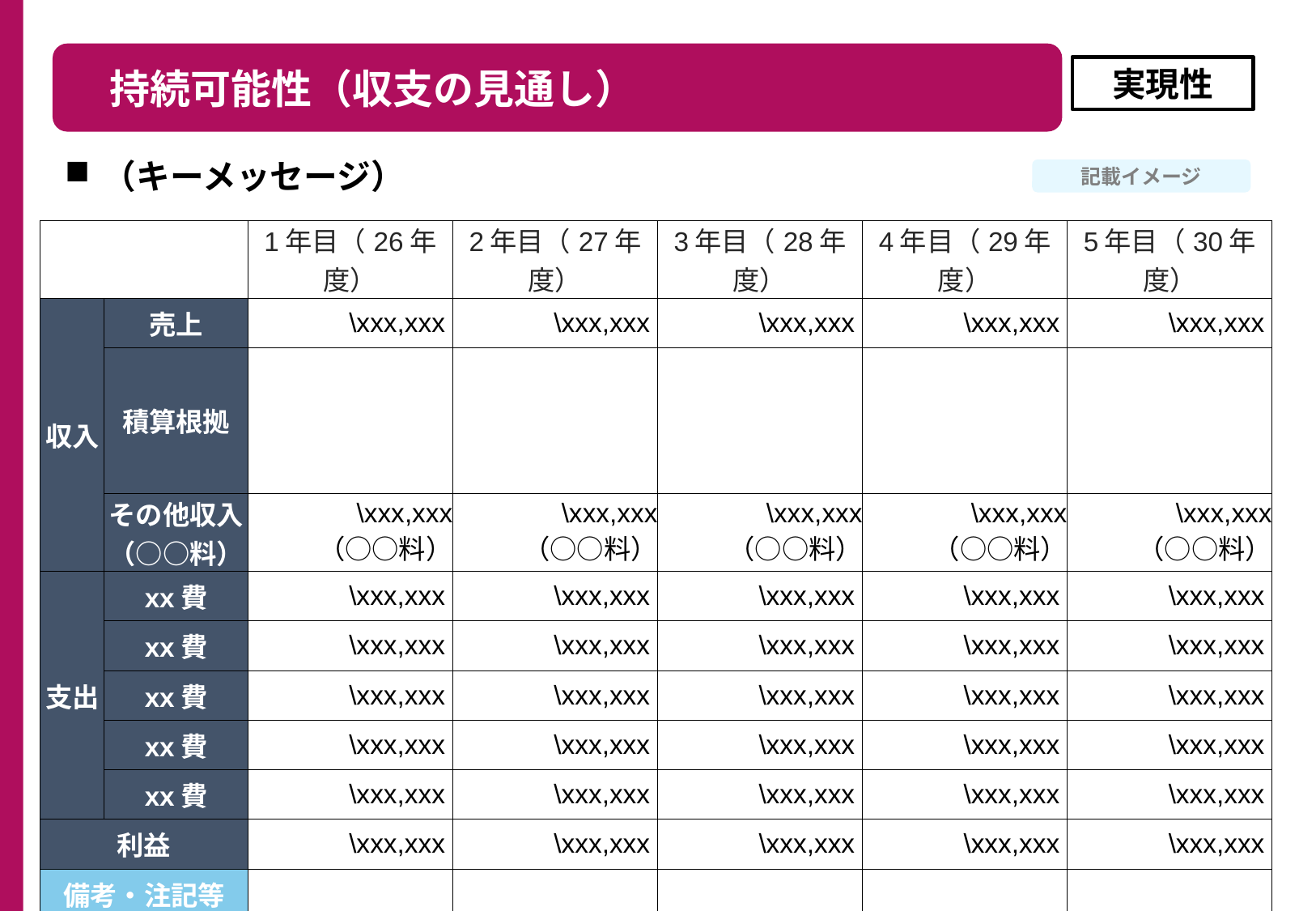

持続可能性（収支の見通し）
実現性
（キーメッセージ）
記載イメージ
|  |  | 1年目（26年度） | 2年目（27年度） | 3年目（28年度） | 4年目（29年度） | 5年目（30年度） |
| --- | --- | --- | --- | --- | --- | --- |
| 収入 | 売上 | \xxx,xxx | \xxx,xxx | \xxx,xxx | \xxx,xxx | \xxx,xxx |
|  | 積算根拠 |  |  |  |  |  |
|  | その他収入 （○○料） | \xxx,xxx （○○料） | \xxx,xxx （○○料） | \xxx,xxx （○○料） | \xxx,xxx （○○料） | \xxx,xxx （○○料） |
| 支出 | xx費 | \xxx,xxx | \xxx,xxx | \xxx,xxx | \xxx,xxx | \xxx,xxx |
|  | xx費 | \xxx,xxx | \xxx,xxx | \xxx,xxx | \xxx,xxx | \xxx,xxx |
|  | xx費 | \xxx,xxx | \xxx,xxx | \xxx,xxx | \xxx,xxx | \xxx,xxx |
|  | xx費 | \xxx,xxx | \xxx,xxx | \xxx,xxx | \xxx,xxx | \xxx,xxx |
|  | xx費 | \xxx,xxx | \xxx,xxx | \xxx,xxx | \xxx,xxx | \xxx,xxx |
| 利益 |  | \xxx,xxx | \xxx,xxx | \xxx,xxx | \xxx,xxx | \xxx,xxx |
| 備考・注記等 |  |  |  |  |  |  |